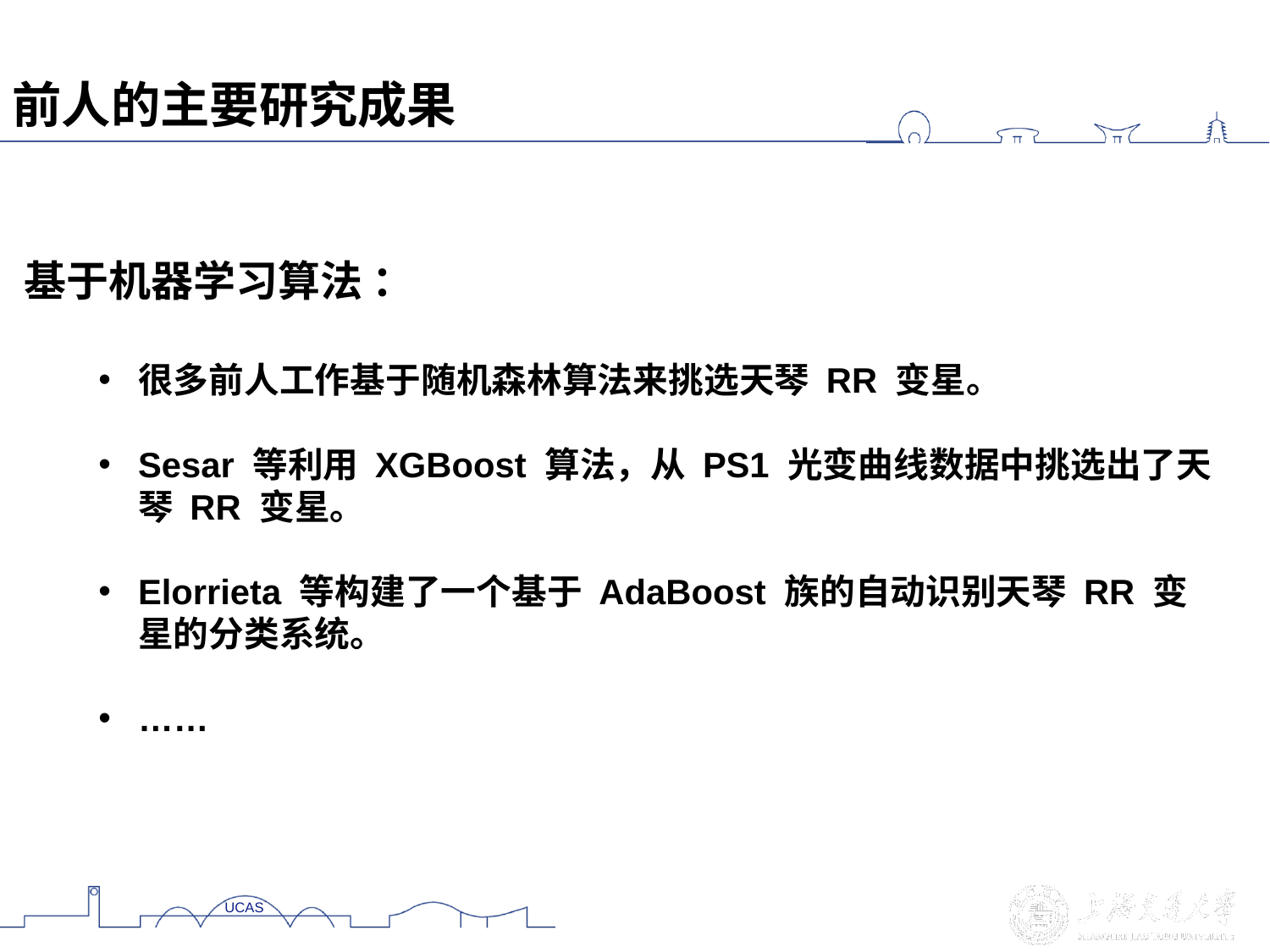

前人的主要研究成果
基于机器学习算法 ：
很多前人工作基于随机森林算法来挑选天琴 RR 变星。

Sesar 等利用 XGBoost 算法，从 PS1 光变曲线数据中挑选出了天琴 RR 变星。

Elorrieta 等构建了一个基于 AdaBoost 族的自动识别天琴 RR 变星的分类系统。

……